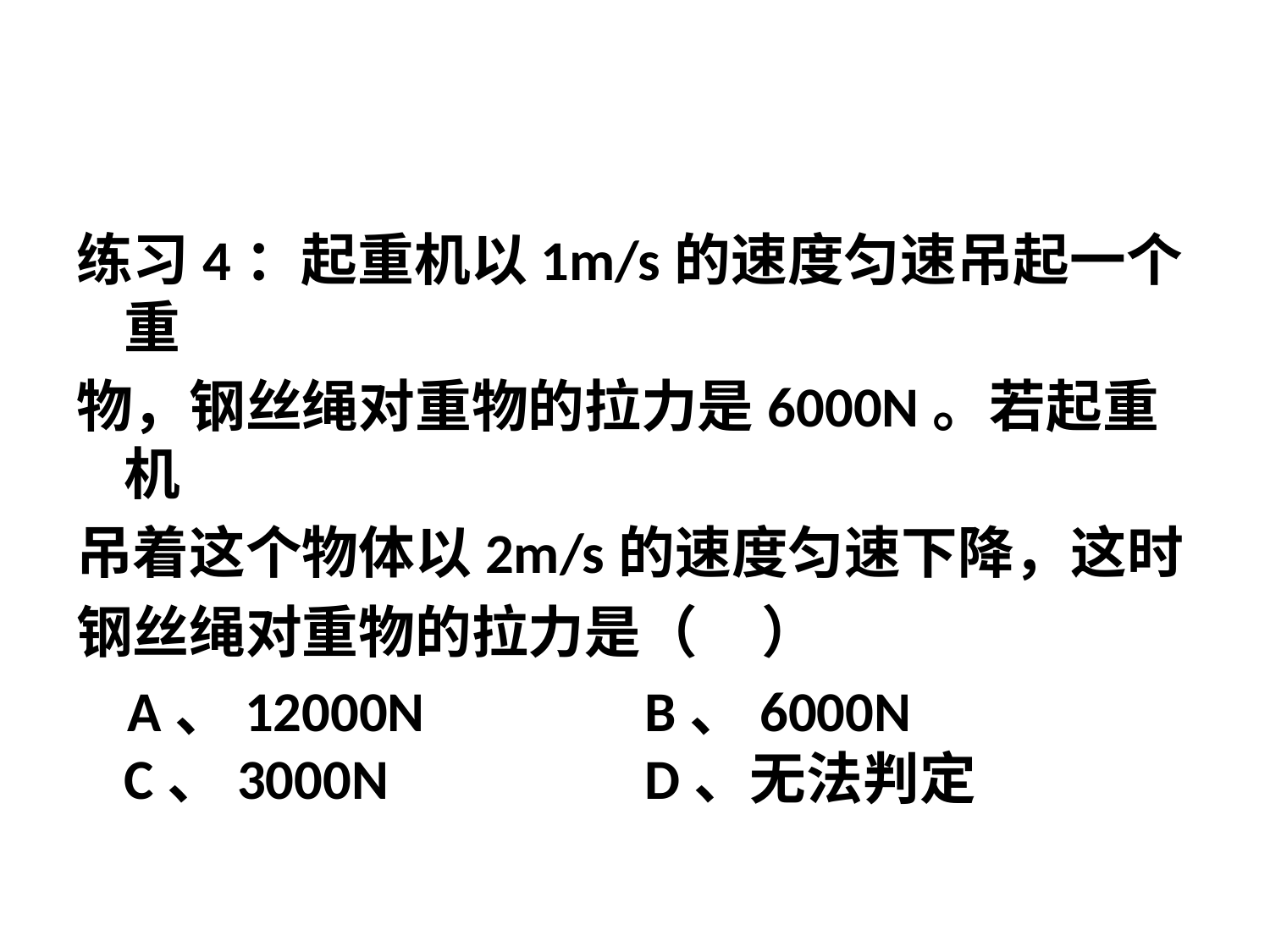

练习4：起重机以1m/s的速度匀速吊起一个重
物，钢丝绳对重物的拉力是6000N。若起重机
吊着这个物体以2m/s的速度匀速下降，这时
钢丝绳对重物的拉力是（     ）
    A、12000N	           B、6000N
C、3000N	           D、无法判定